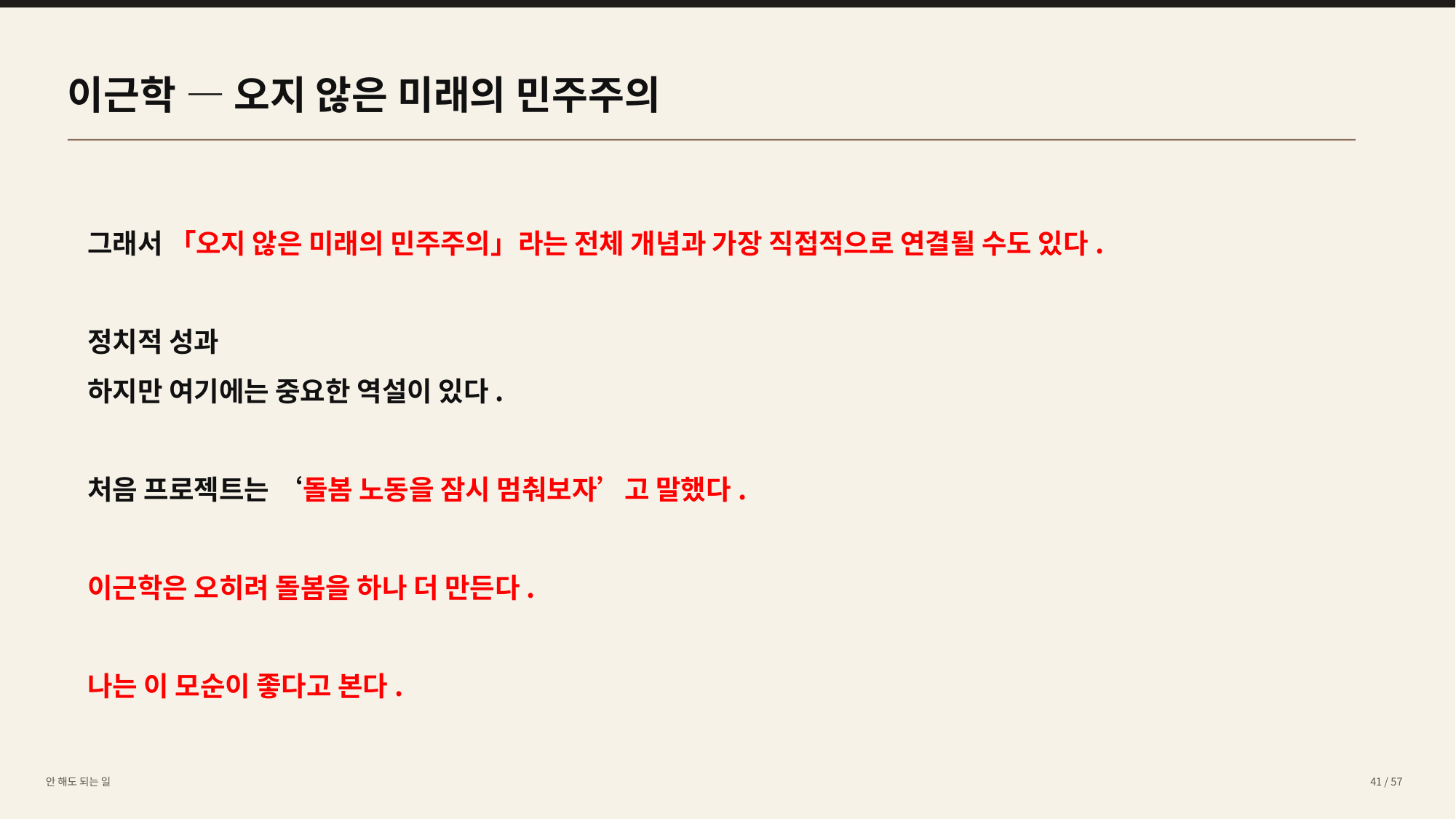

이근학 — 오지 않은 미래의 민주주의

그래서 「오지 않은 미래의 민주주의」라는 전체 개념과 가장 직접적으로 연결될 수도 있다.

정치적 성과
하지만 여기에는 중요한 역설이 있다.

처음 프로젝트는 ‘돌봄 노동을 잠시 멈춰보자’고 말했다.

이근학은 오히려 돌봄을 하나 더 만든다.

나는 이 모순이 좋다고 본다.
안 해도 되는 일
41 / 57